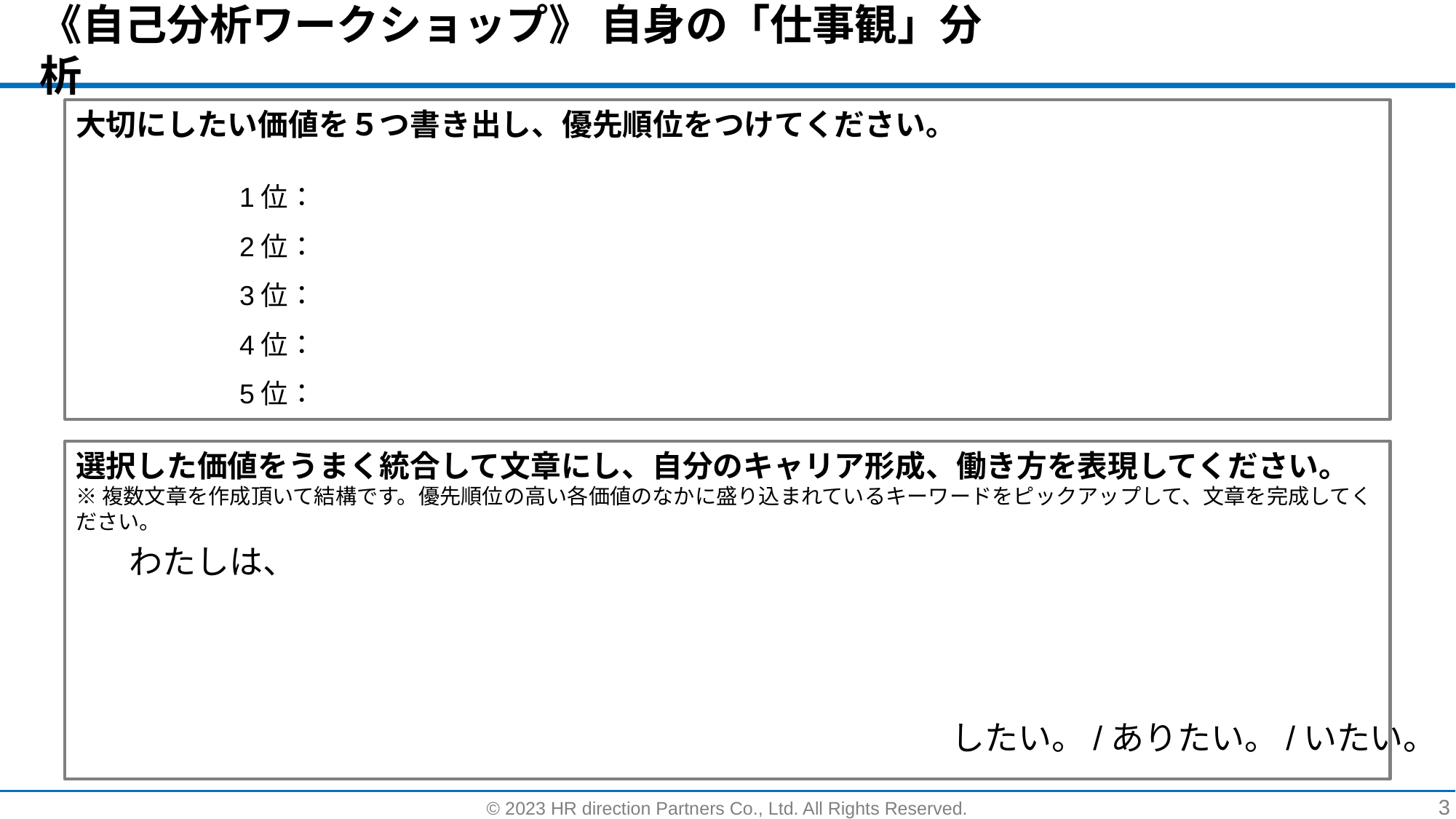

# 《自己分析ワークショップ》 自身の「仕事観」分析
大切にしたい価値を５つ書き出し、優先順位をつけてください。

1位：
2位：
3位：
4位：
5位：
選択した価値をうまく統合して文章にし、自分のキャリア形成、働き方を表現してください。
※複数文章を作成頂いて結構です。優先順位の高い各価値のなかに盛り込まれているキーワードをピックアップして、文章を完成してください。
わたしは、
したい。/ありたい。/いたい。